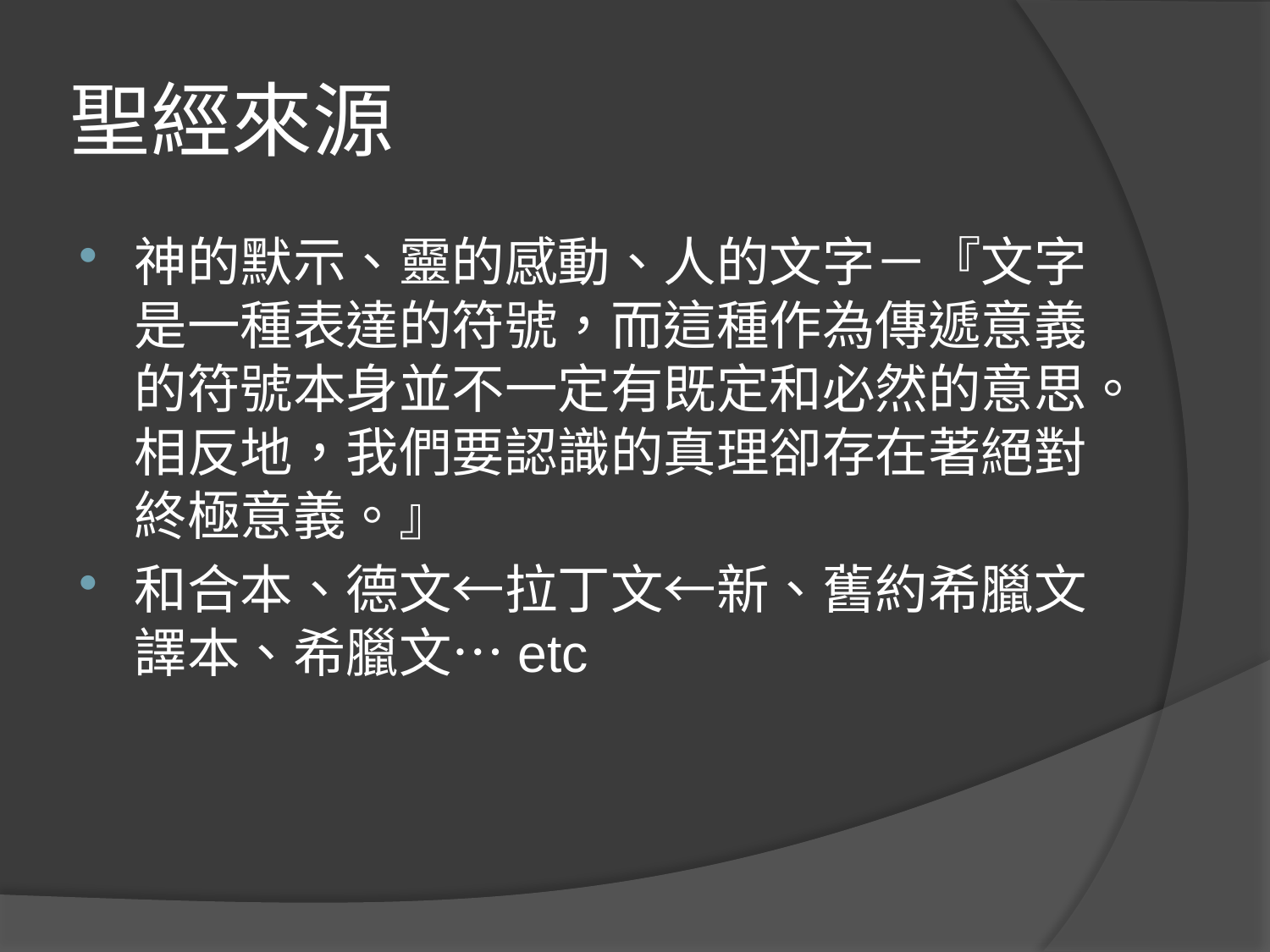

# 聖經來源
神的默示、靈的感動、人的文字－『文字是一種表達的符號，而這種作為傳遞意義的符號本身並不一定有既定和必然的意思。相反地，我們要認識的真理卻存在著絕對終極意義。』
和合本、德文←拉丁文←新、舊約希臘文譯本、希臘文…etc